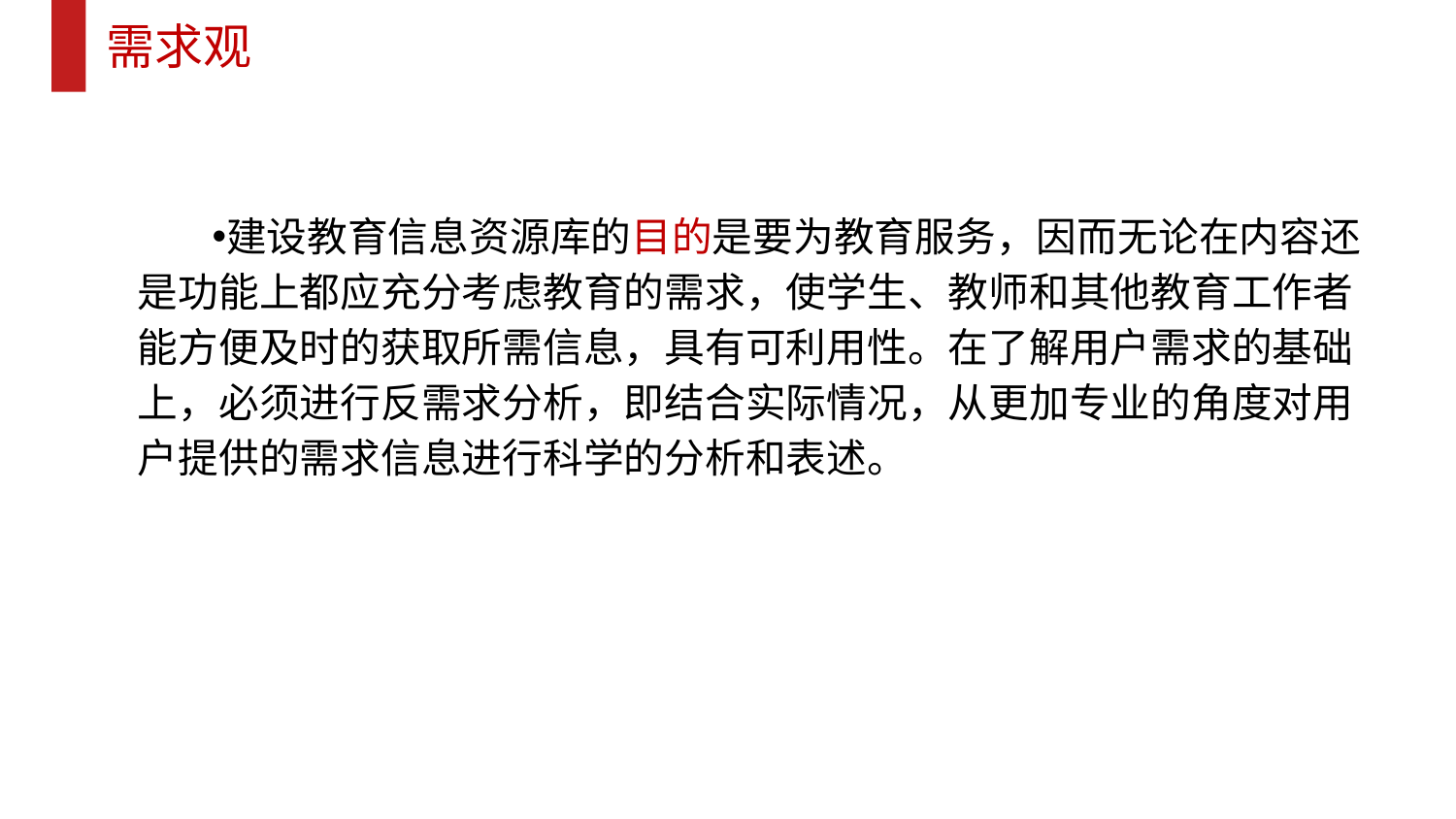

需求观
建设教育信息资源库的目的是要为教育服务，因而无论在内容还是功能上都应充分考虑教育的需求，使学生、教师和其他教育工作者能方便及时的获取所需信息，具有可利用性。在了解用户需求的基础上，必须进行反需求分析，即结合实际情况，从更加专业的角度对用户提供的需求信息进行科学的分析和表述。